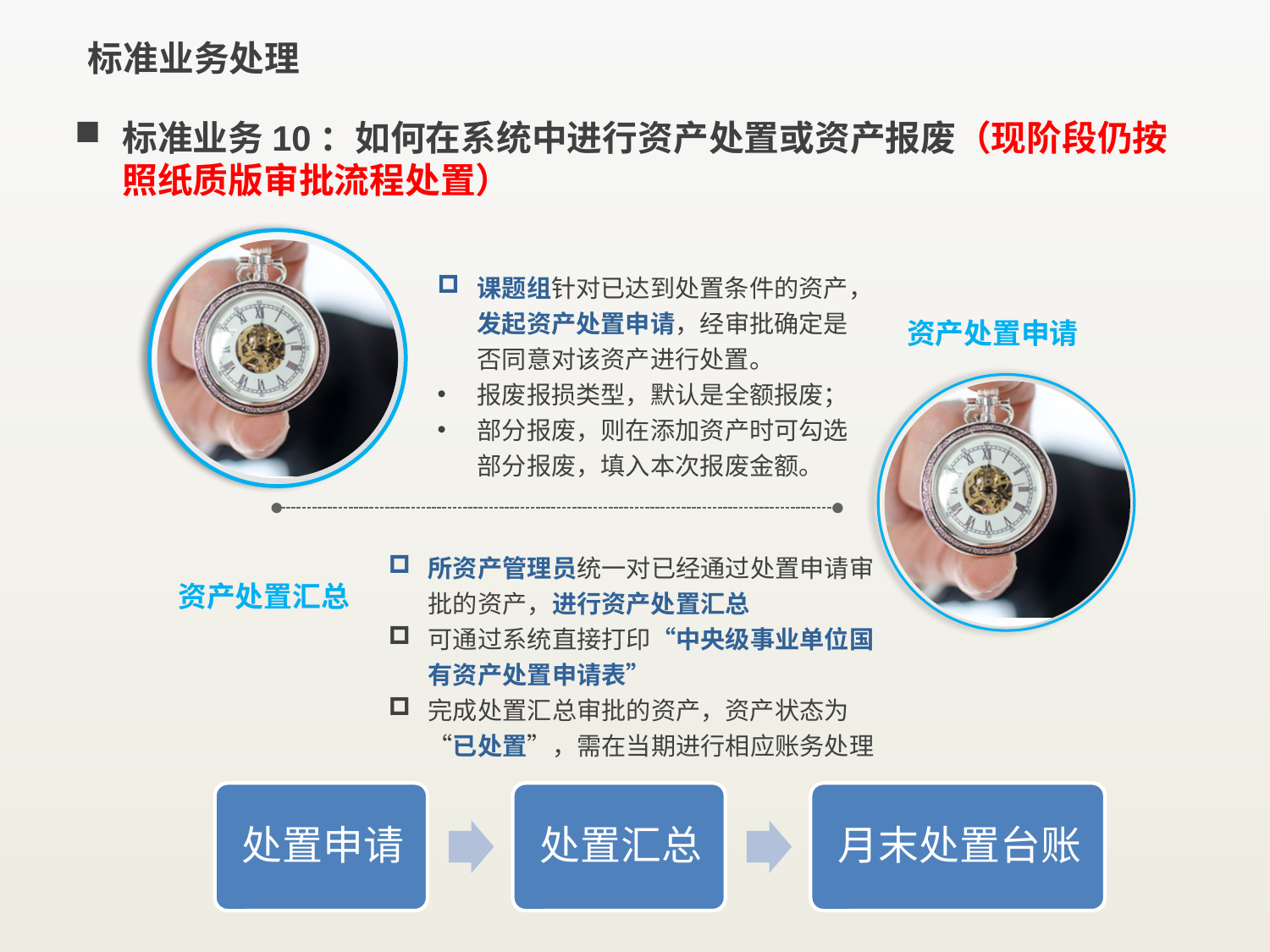

# 标准业务处理
标准业务10：如何在系统中进行资产处置或资产报废（现阶段仍按照纸质版审批流程处置）

课题组针对已达到处置条件的资产，发起资产处置申请，经审批确定是否同意对该资产进行处置。
报废报损类型，默认是全额报废；
部分报废，则在添加资产时可勾选部分报废，填入本次报废金额。

资产处置申请

所资产管理员统一对已经通过处置申请审批的资产，进行资产处置汇总
可通过系统直接打印“中央级事业单位国有资产处置申请表”
完成处置汇总审批的资产，资产状态为“已处置”，需在当期进行相应账务处理
资产处置汇总
处置申请

处置汇总

月末处置台账